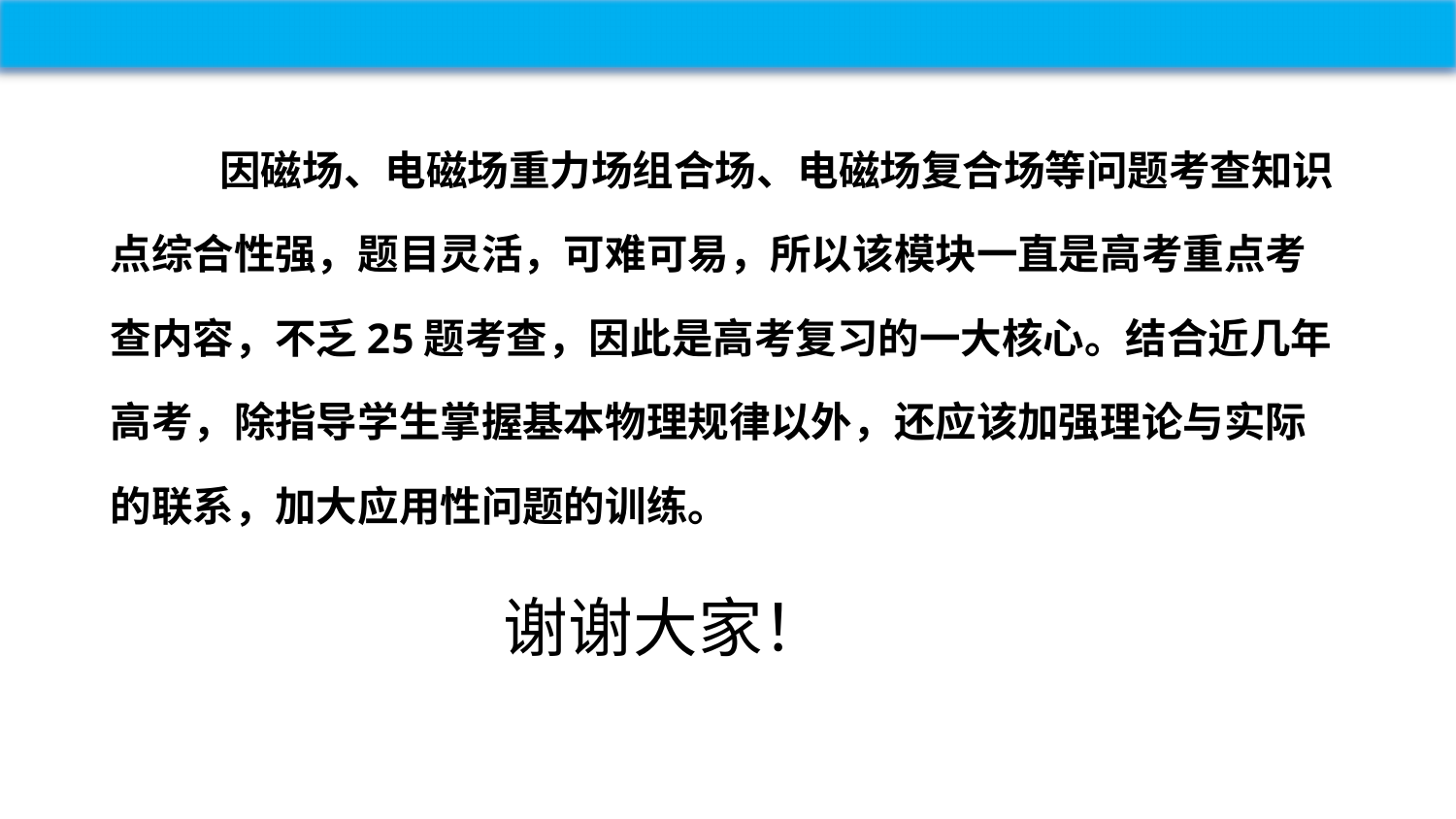

因磁场、电磁场重力场组合场、电磁场复合场等问题考查知识点综合性强，题目灵活，可难可易，所以该模块一直是高考重点考查内容，不乏25题考查，因此是高考复习的一大核心。结合近几年高考，除指导学生掌握基本物理规律以外，还应该加强理论与实际的联系，加大应用性问题的训练。
谢谢大家！